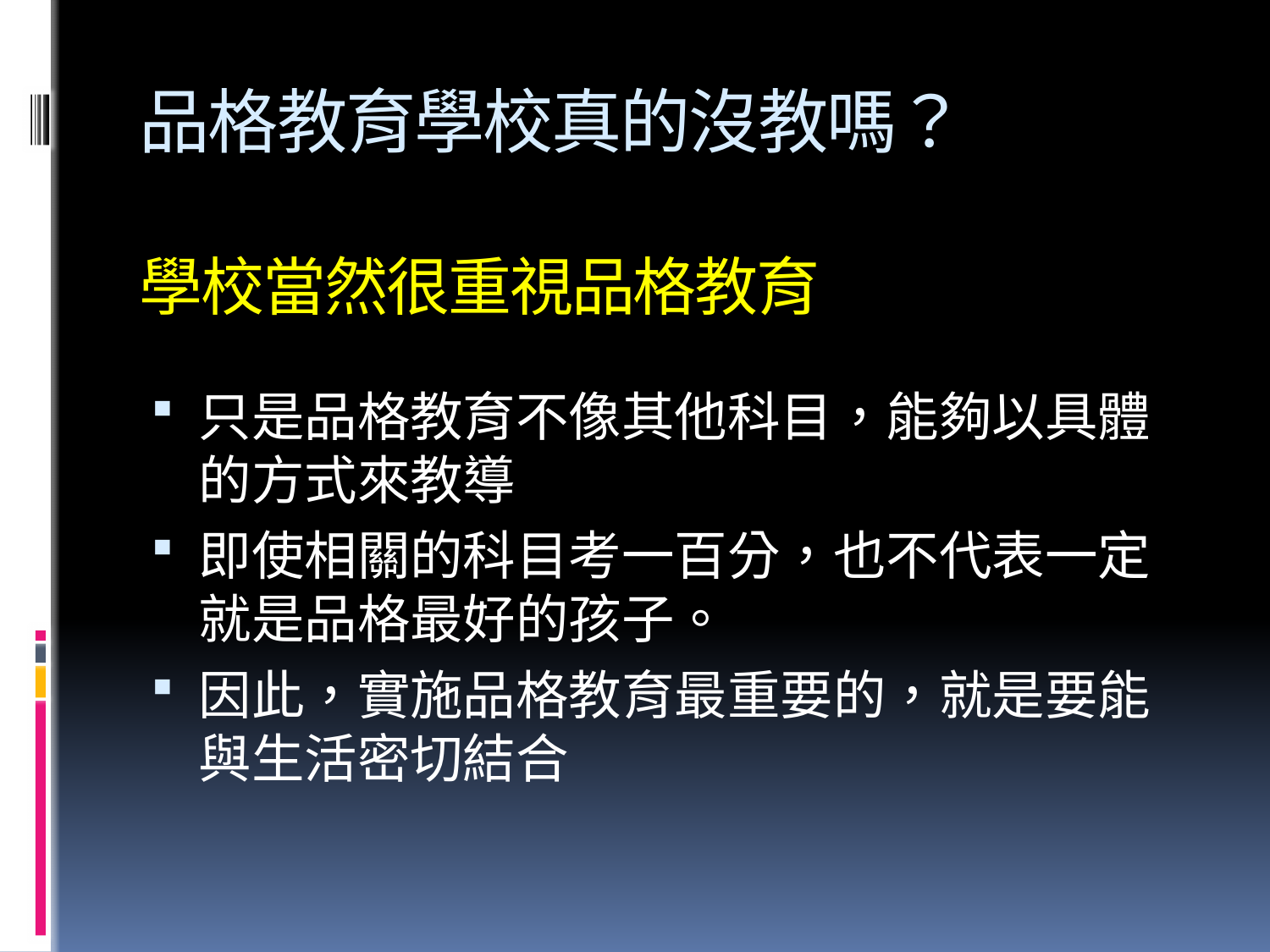

# 品格教育學校真的沒教嗎？ 學校當然很重視品格教育
只是品格教育不像其他科目，能夠以具體的方式來教導
即使相關的科目考一百分，也不代表一定就是品格最好的孩子。
因此，實施品格教育最重要的，就是要能與生活密切結合